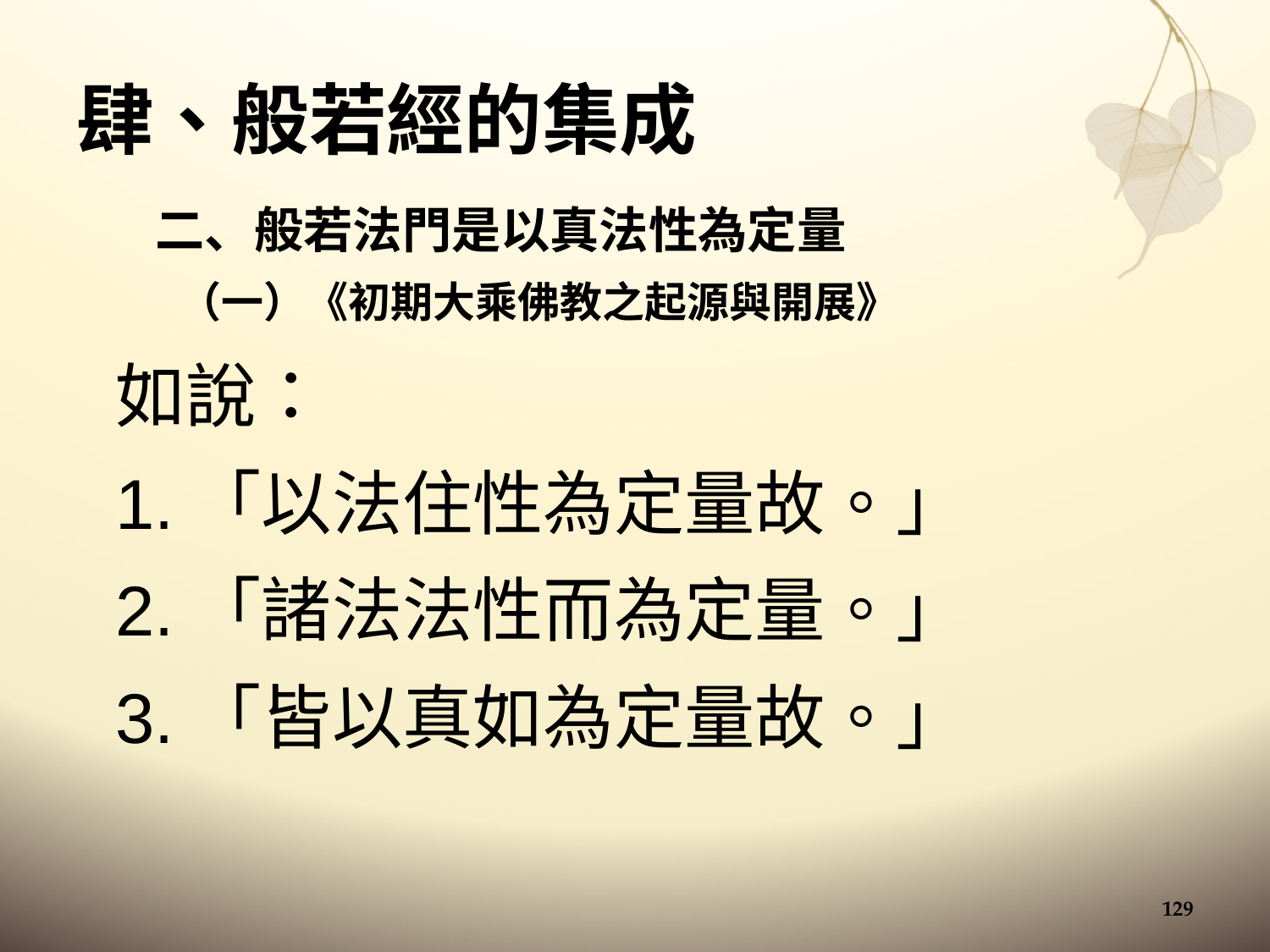

# 肆、般若經的集成
二、般若法門是以真法性為定量
（一）《初期大乘佛教之起源與開展》
如說：
1.「以法住性為定量故。」
2.「諸法法性而為定量。」
3.「皆以真如為定量故。」
129